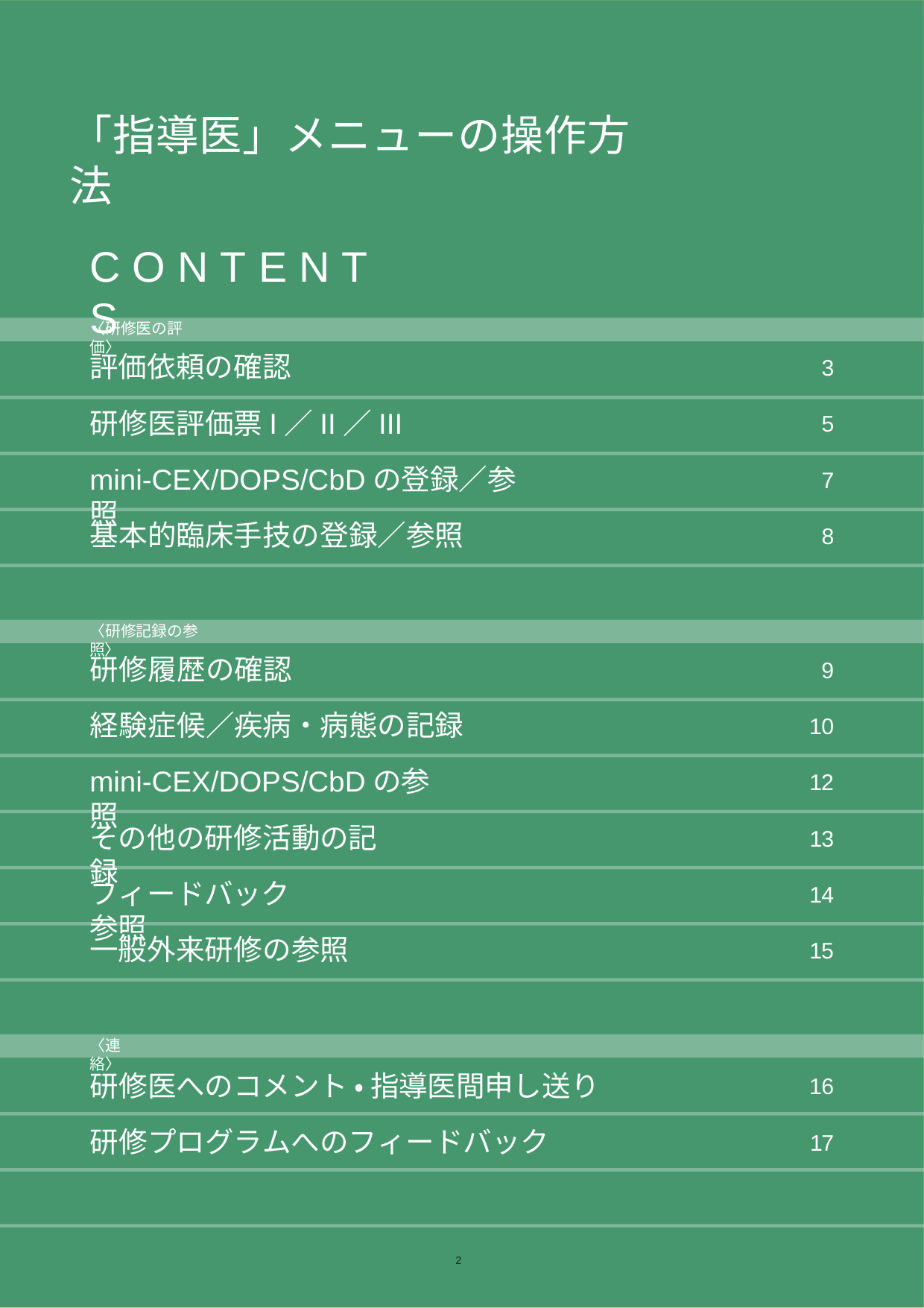

# 「指導医」メニューの操作方法
C O N T E N T S
〈研修医の評価〉
評価依頼の確認
3
研修医評価票I／II／III
5
mini-CEX/DOPS/CbDの登録／参照
7
基本的臨床手技の登録／参照
8
〈研修記録の参照〉
研修履歴の確認
9
経験症候／疾病・病態の記録
10
mini-CEX/DOPS/CbDの参照
12
その他の研修活動の記録
13
フィードバック参照
14
一般外来研修の参照
15
〈連絡〉
研修医へのコメント ・ 指導医間申し送り
16
研修プログラムへのフィードバック
17
2